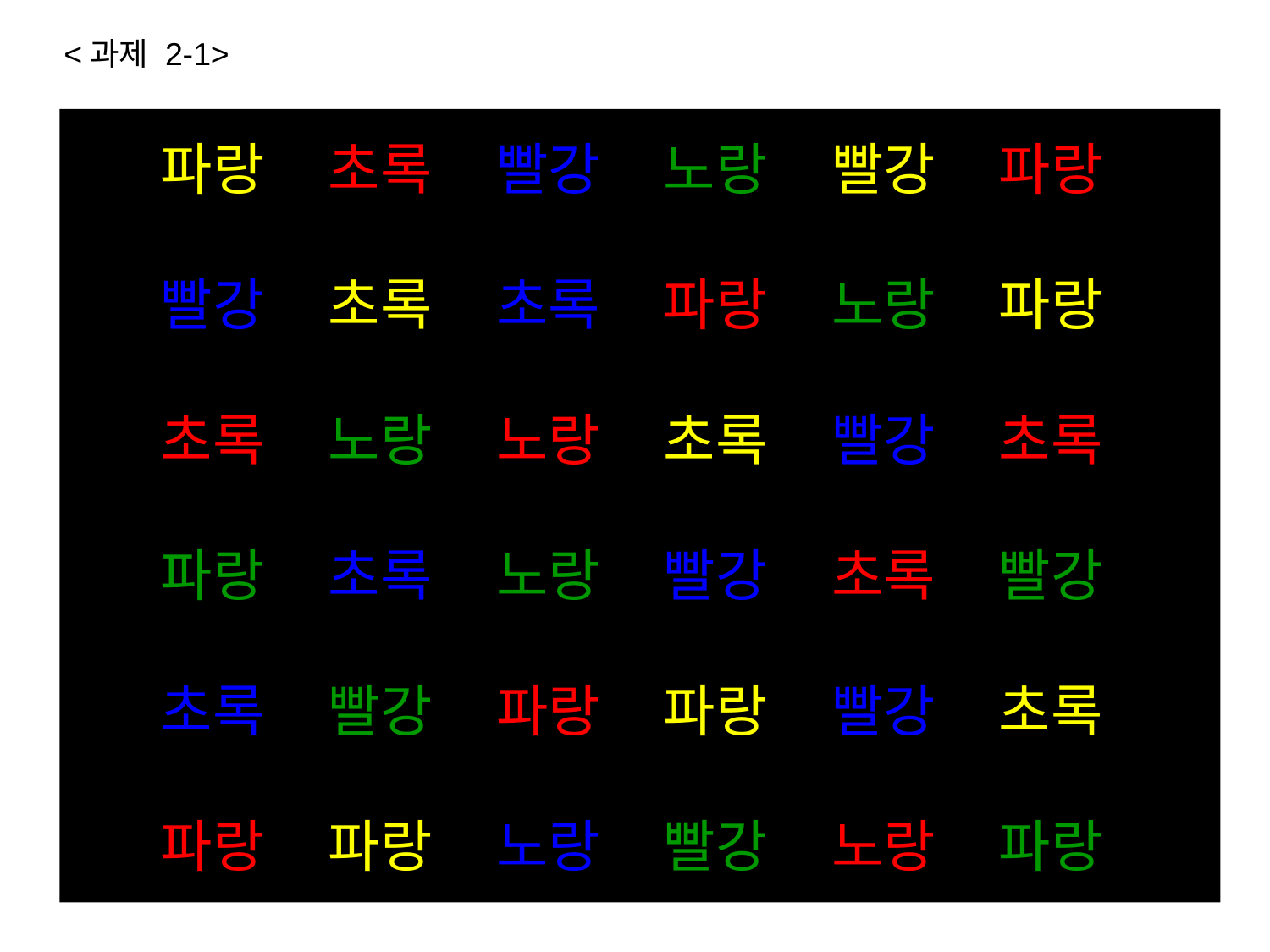

<과제 2-1>
파랑    초록    빨강    노랑    빨강    파랑

빨강    초록    초록    파랑    노랑    파랑

초록    노랑    노랑    초록    빨강    초록

파랑    초록    노랑    빨강    초록    빨강

초록    빨강    파랑    파랑    빨강    초록

파랑    파랑    노랑    빨강    노랑    파랑